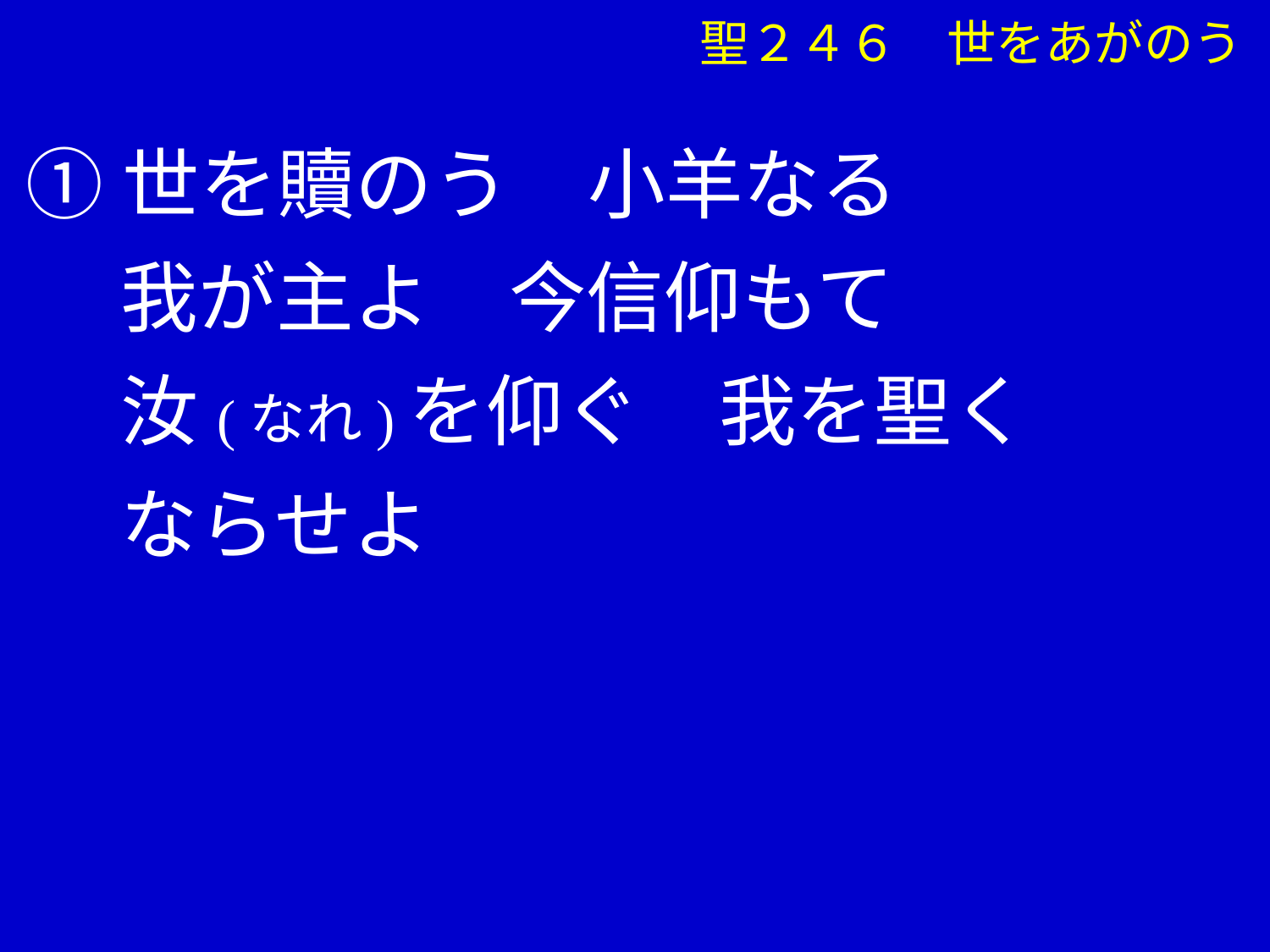

聖２４６　世をあがのう
①世を贖のう　小羊なる
　 我が主よ　今信仰もて
　 汝(なれ)を仰ぐ　我を聖く
　 ならせよ